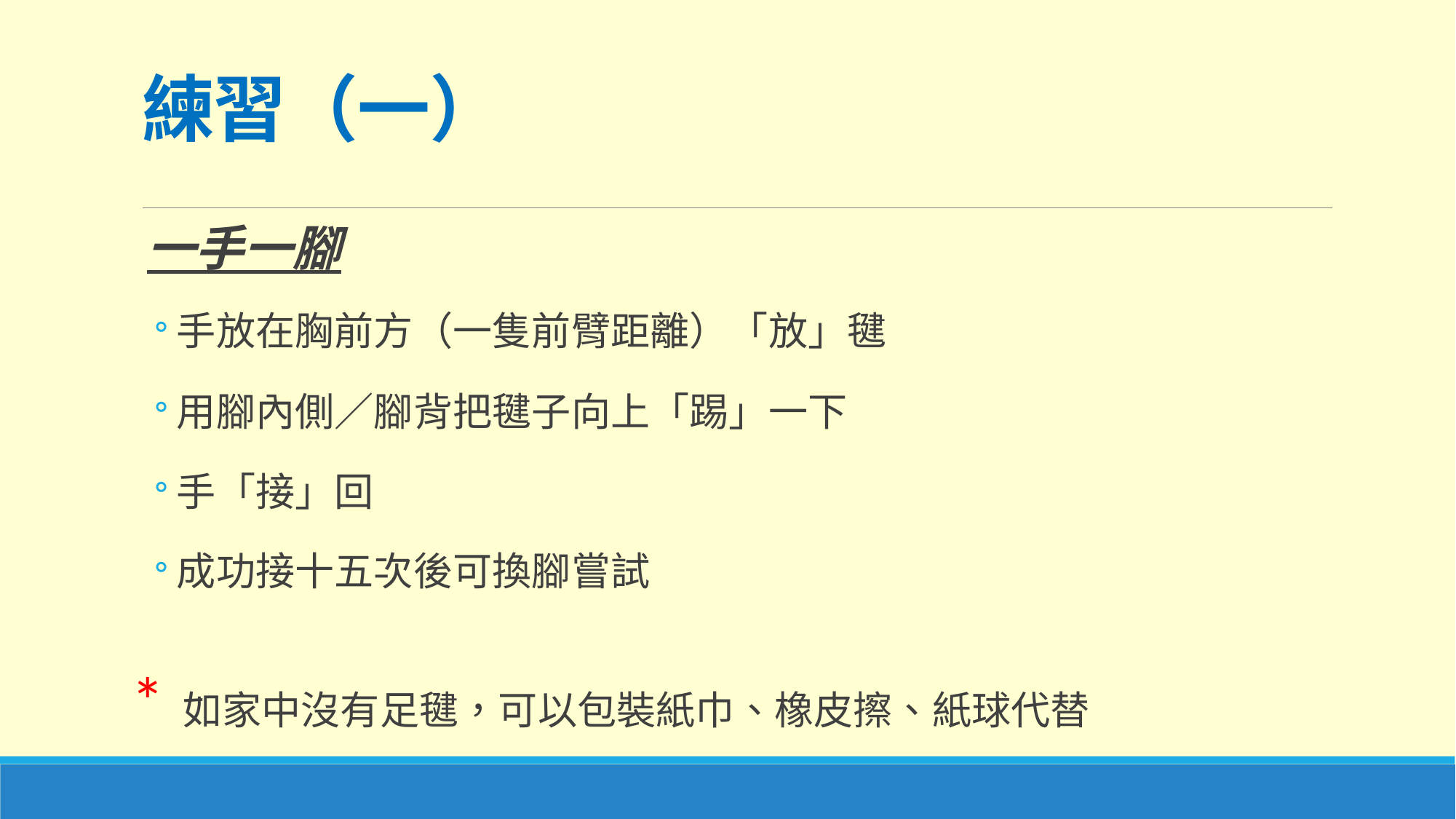

# 練習（一）
一手一腳
手放在胸前方（一隻前臂距離）「放」毽
用腳內側／腳背把毽子向上「踢」一下
手「接」回
成功接十五次後可換腳嘗試
* 如家中沒有足毽，可以包裝紙巾、橡皮擦、紙球代替